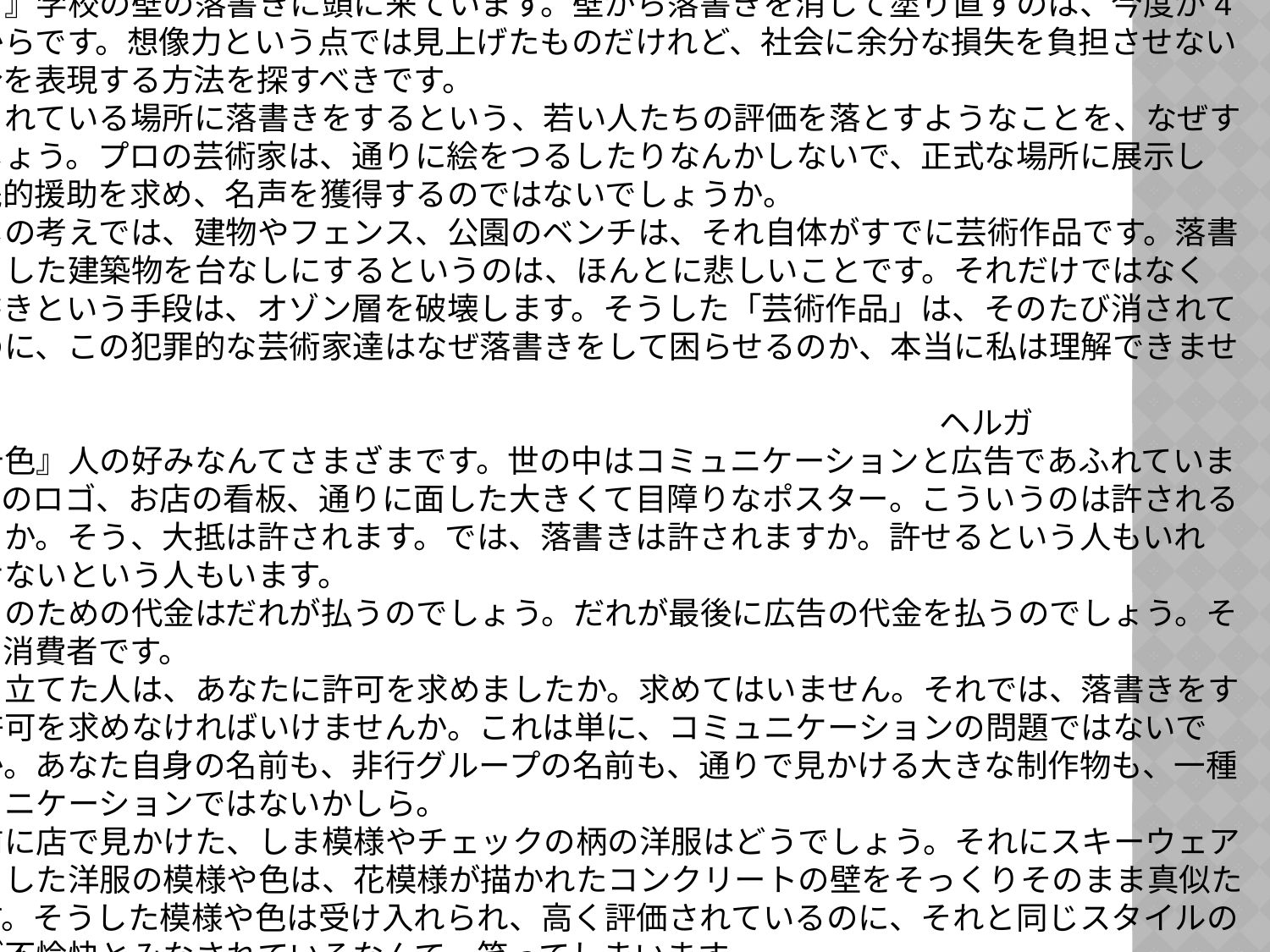

『落書き』学校の壁の落書きに頭に来ています。壁から落書きを消して塗り直すのは、今度が4度目だからです。想像力という点では見上げたものだけれど、社会に余分な損失を負担させないで、自分を表現する方法を探すべきです。
　禁じられている場所に落書きをするという、若い人たちの評価を落とすようなことを、なぜするのでしょう。プロの芸術家は、通りに絵をつるしたりなんかしないで、正式な場所に展示して、金銭的援助を求め、名声を獲得するのではないでしょうか。
　わたしの考えでは、建物やフェンス、公園のベンチは、それ自体がすでに芸術作品です。落書きでそうした建築物を台なしにするというのは、ほんとに悲しいことです。それだけではなくて、落書きという手段は、オゾン層を破壊します。そうした「芸術作品」は、そのたび消されてしまうのに、この犯罪的な芸術家達はなぜ落書きをして困らせるのか、本当に私は理解できません。
　　　　　　　　　　　　　　　　　　　　　　　　　　　　　　　　　  ヘルガ
『十人十色』人の好みなんてさまざまです。世の中はコミュニケーションと広告であふれています。企業のロゴ、お店の看板、通りに面した大きくて目障りなポスター。こういうのは許されるでしょうか。そう、大抵は許されます。では、落書きは許されますか。許せるという人もいれば、許せないという人もいます。
　落書きのための代金はだれが払うのでしょう。だれが最後に広告の代金を払うのでしょう。その通り、消費者です。
　看板を立てた人は、あなたに許可を求めましたか。求めてはいません。それでは、落書きをする人は許可を求めなければいけませんか。これは単に、コミュニケーションの問題ではないでしょうか。あなた自身の名前も、非行グループの名前も、通りで見かける大きな制作物も、一種のコミュニケーションではないかしら。
　数年前に店で見かけた、しま模様やチェックの柄の洋服はどうでしょう。それにスキーウェアも。そうした洋服の模様や色は、花模様が描かれたコンクリートの壁をそっくりそのまま真似たものです。そうした模様や色は受け入れられ、高く評価されているのに、それと同じスタイルの落書きが不愉快とみなされているなんて、笑ってしまいます。
　芸術多難の時代です。　　　　　　　　　　　　　　　　　　　　　　　ソフィア